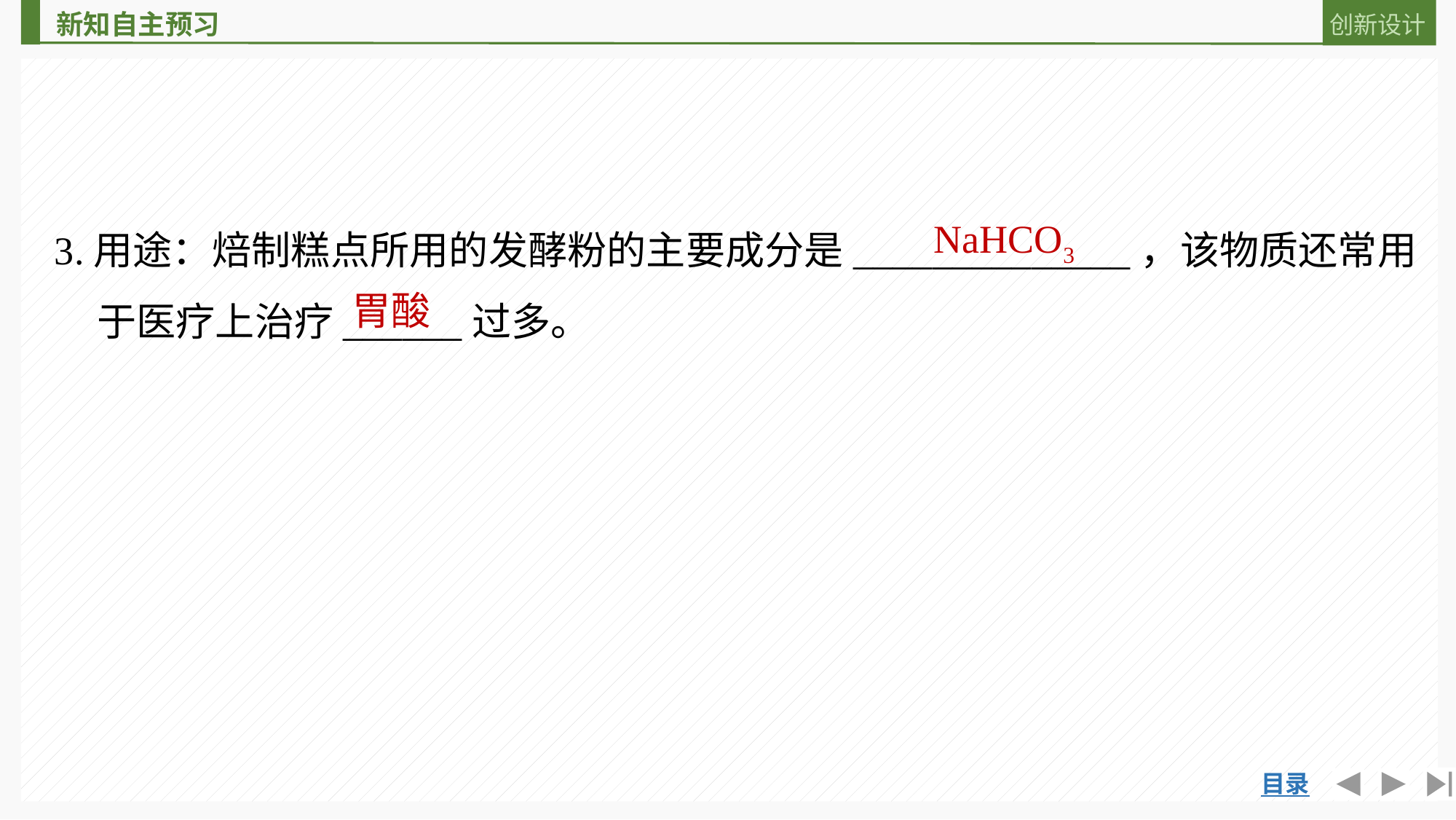

3.用途：焙制糕点所用的发酵粉的主要成分是______________，该物质还常用于医疗上治疗______过多。

NaHCO3
胃酸